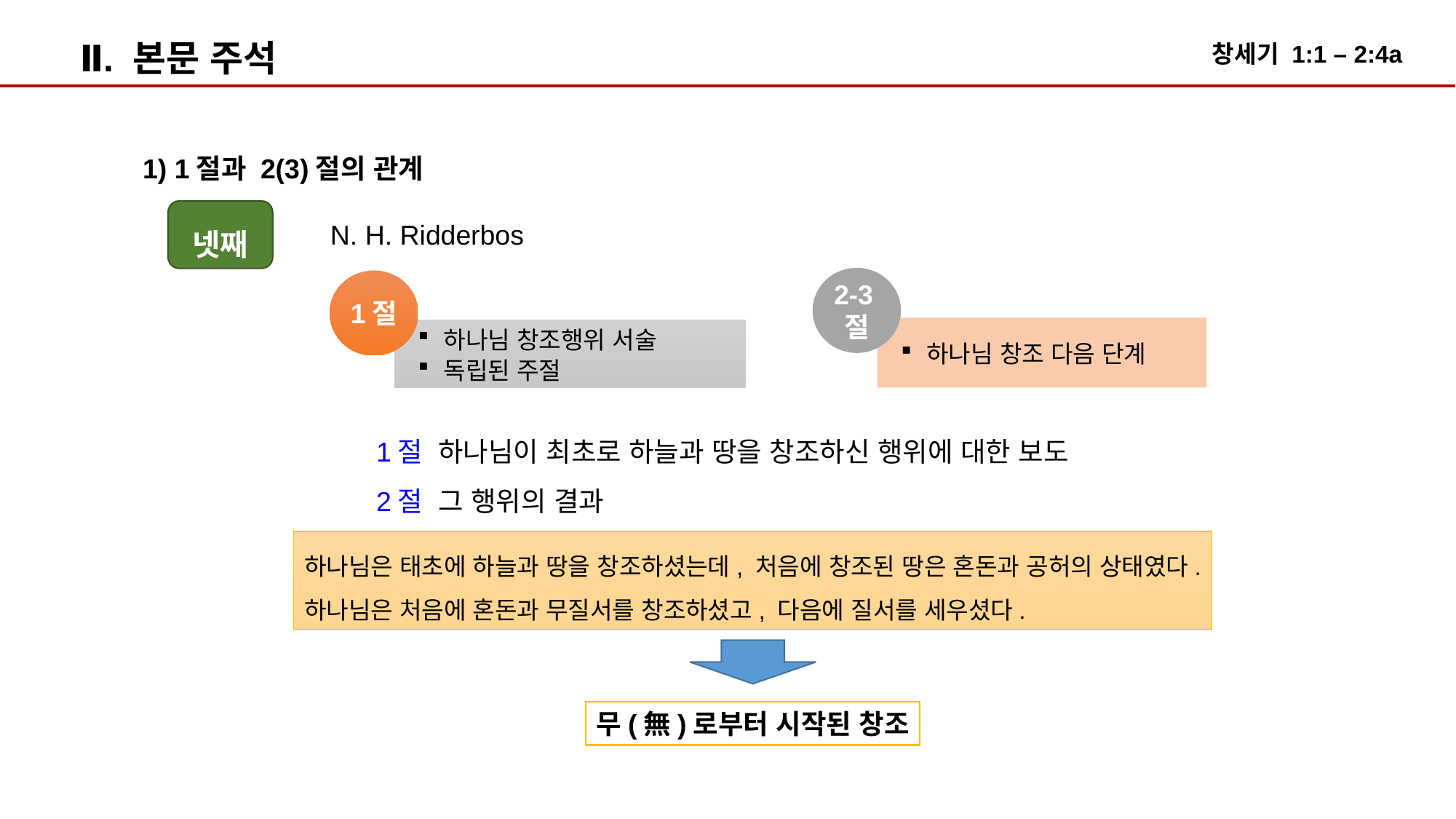

Ⅱ. 본문 주석
1) 1절과 2(3)절의 관계
넷째
N. H. Ridderbos
2-3절
1절
하나님 창조 다음 단계
하나님 창조행위 서술
독립된 주절
1절  하나님이 최초로 하늘과 땅을 창조하신 행위에 대한 보도
2절  그 행위의 결과
하나님은 태초에 하늘과 땅을 창조하셨는데, 처음에 창조된 땅은 혼돈과 공허의 상태였다.
하나님은 처음에 혼돈과 무질서를 창조하셨고, 다음에 질서를 세우셨다.

무(無)로부터 시작된 창조